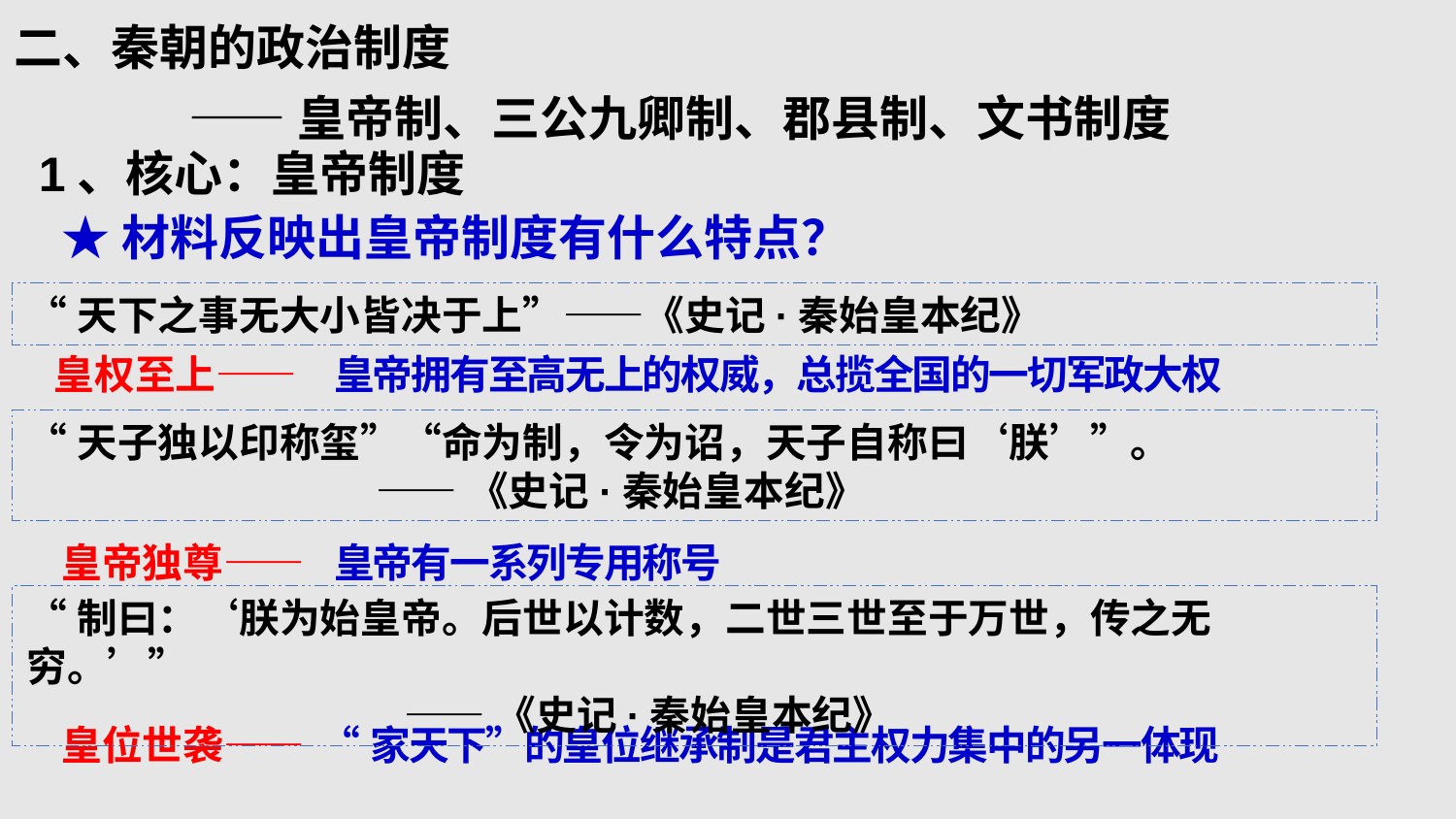

二、秦朝的政治制度
                ——皇帝制、三公九卿制、郡县制、文书制度
1、核心：皇帝制度
★材料反映出皇帝制度有什么特点？
“天下之事无大小皆决于上”——《史记·秦始皇本纪》
皇权至上——
皇帝拥有至高无上的权威，总揽全国的一切军政大权
“天子独以印称玺”“命为制，令为诏，天子自称曰‘朕’”。
                                      ——《史记·秦始皇本纪》
皇帝有一系列专用称号
皇帝独尊——
“制曰：‘朕为始皇帝。后世以计数，二世三世至于万世，传之无穷。’”
                                         ——《史记·秦始皇本纪》
皇位世袭——
“家天下”的皇位继承制是君主权力集中的另一体现